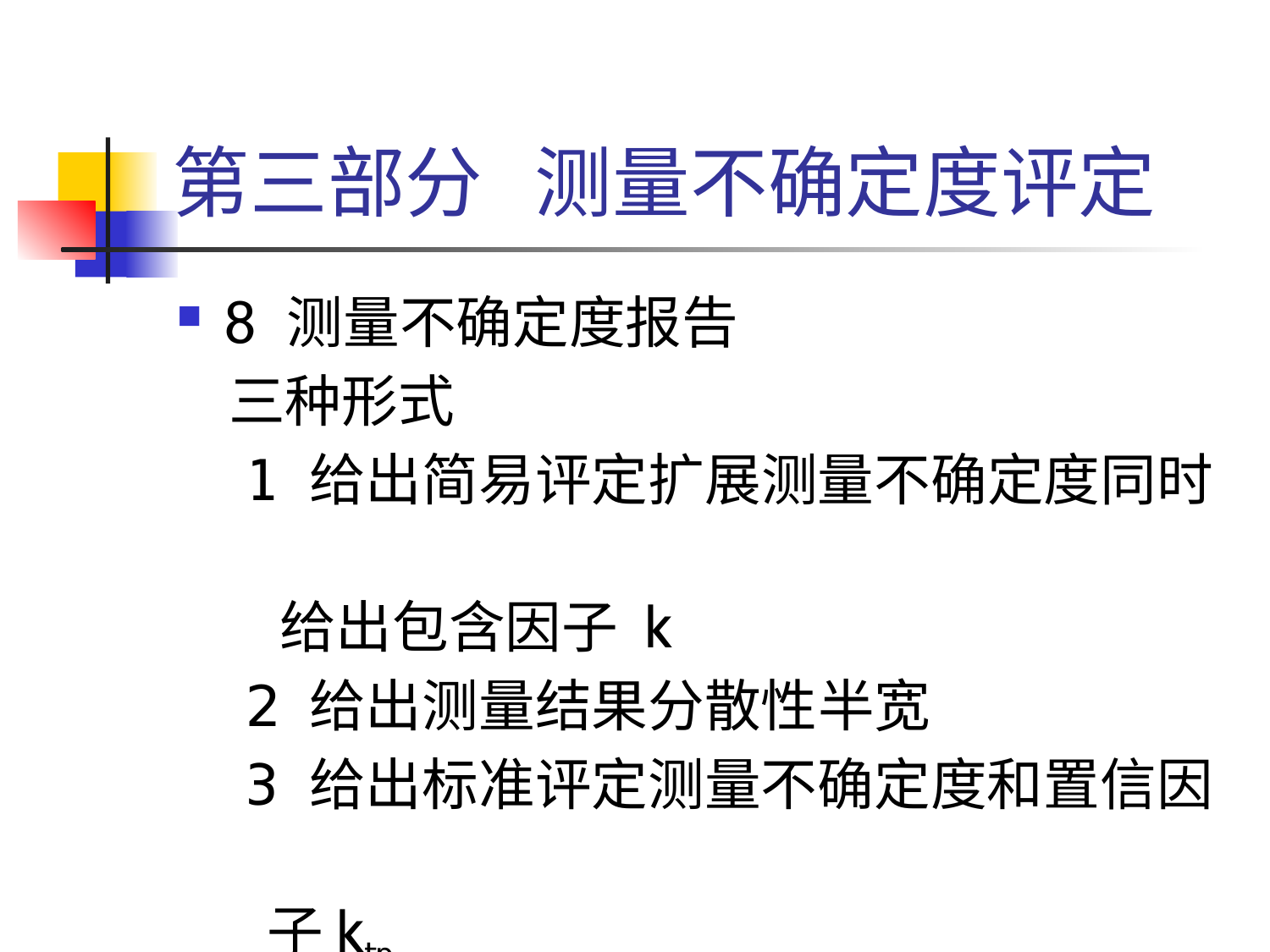

# 第三部分   测量不确定度评定
8 测量不确定度报告
   三种形式
    1 给出简易评定扩展测量不确定度同时
       给出包含因子 k
    2 给出测量结果分散性半宽
    3 给出标准评定测量不确定度和置信因
      子ktp